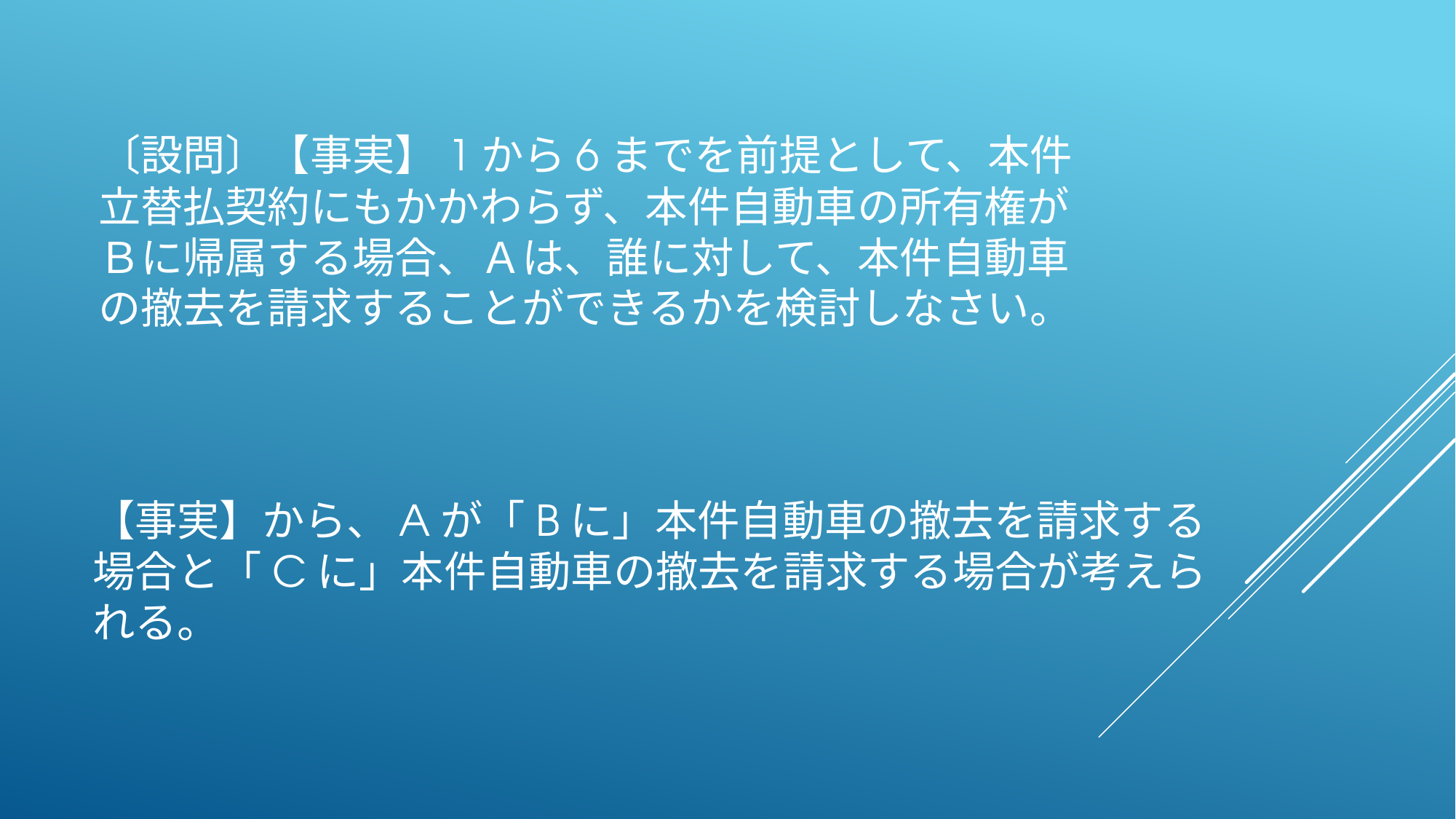

〔設問〕【事実】1から6までを前提として、本件立替払契約にもかかわらず、本件自動車の所有権がＢに帰属する場合、Ａは、誰に対して、本件自動車の撤去を請求することができるかを検討しなさい。

# 【事実】から、Aが「Bに」本件自動車の撤去を請求する場合と「Cに」本件自動車の撤去を請求する場合が考えられる。